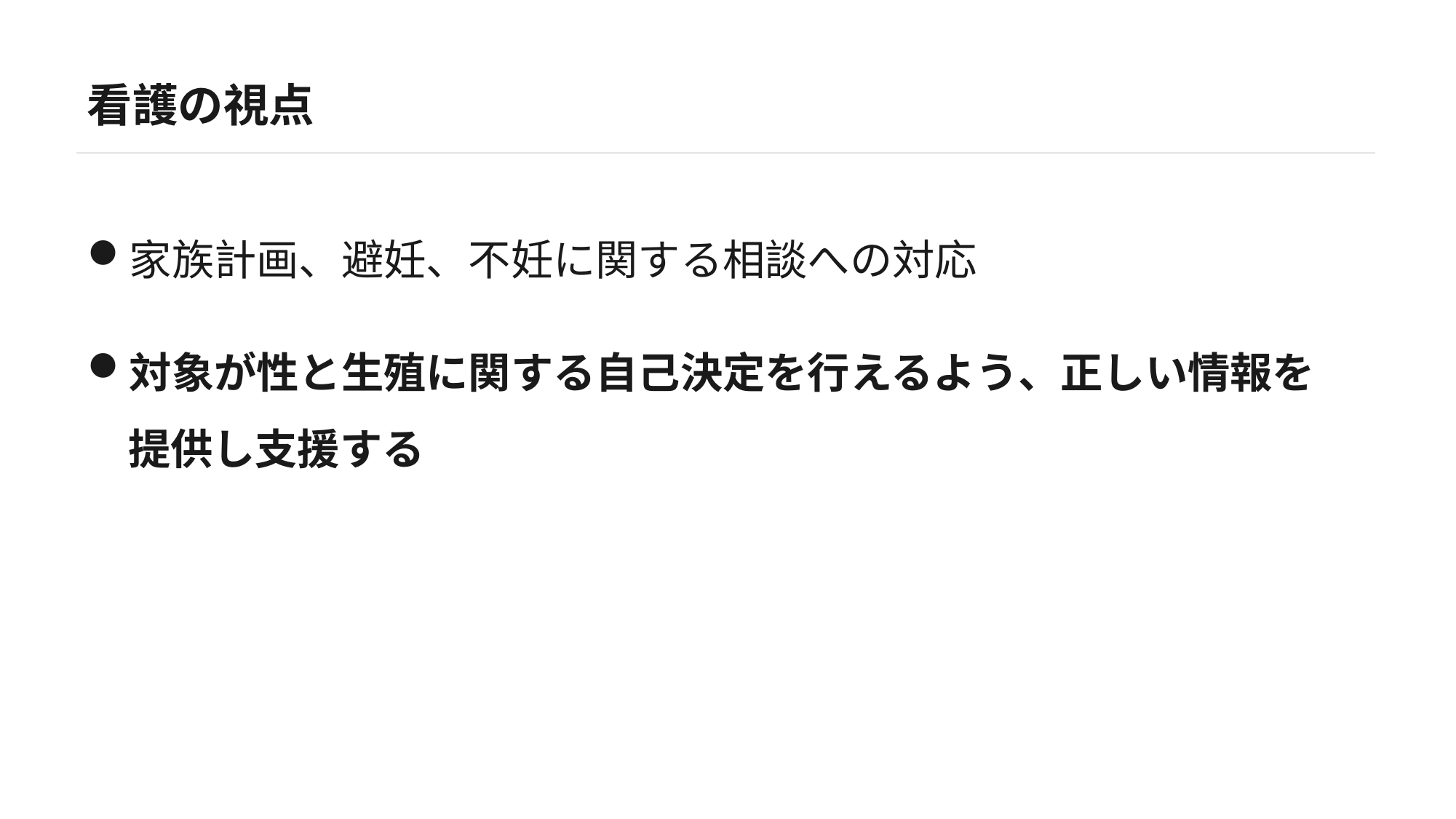

看護の視点

家族計画、避妊、不妊に関する相談への対応
対象が性と生殖に関する自己決定を行えるよう、正しい情報を提供し支援する